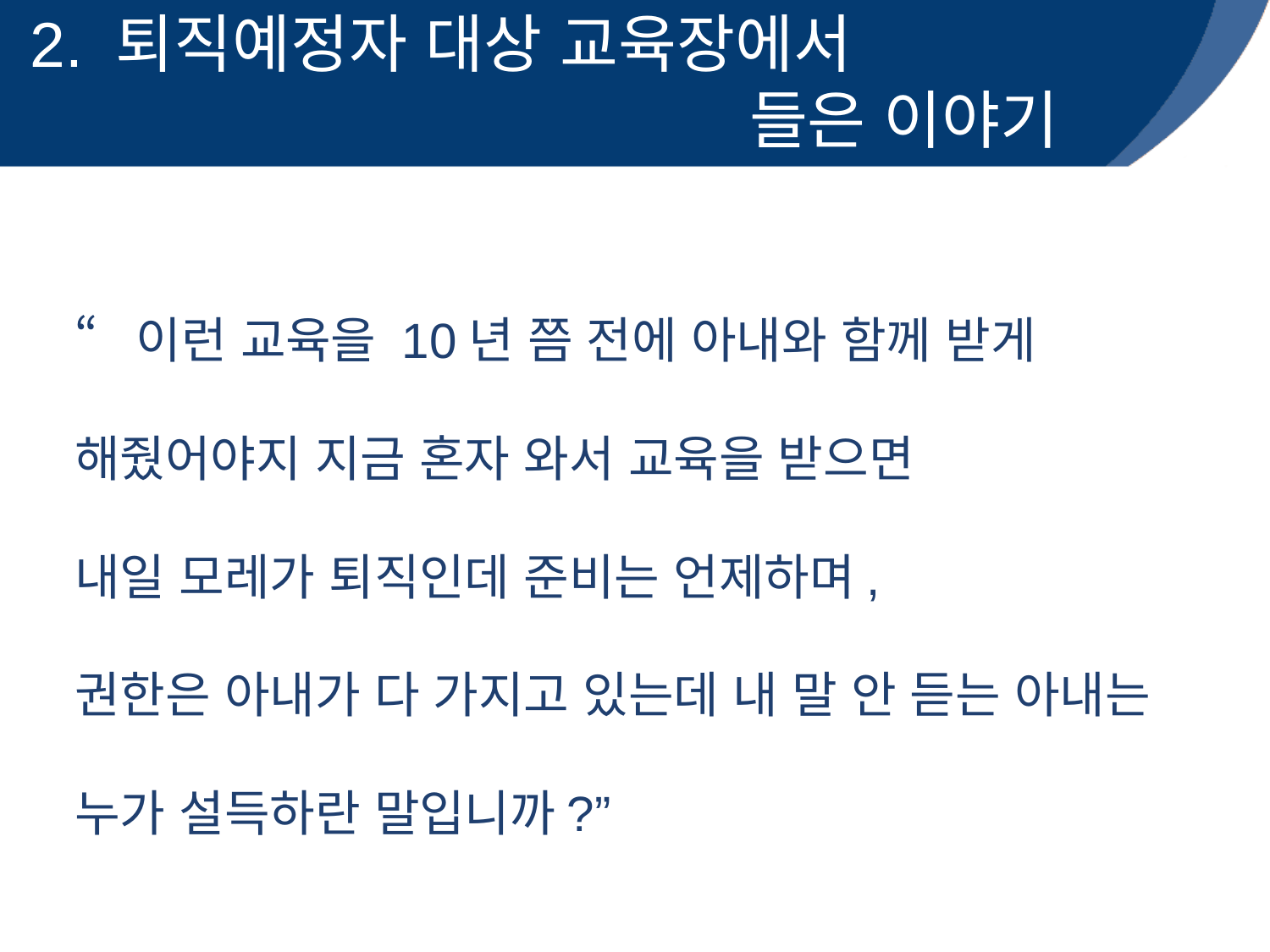

2. 퇴직예정자 대상 교육장에서
            들은 이야기
“이런 교육을 10년 쯤 전에 아내와 함께 받게 해줬어야지 지금 혼자 와서 교육을 받으면
내일 모레가 퇴직인데 준비는 언제하며,
권한은 아내가 다 가지고 있는데 내 말 안 듣는 아내는 누가 설득하란 말입니까?”